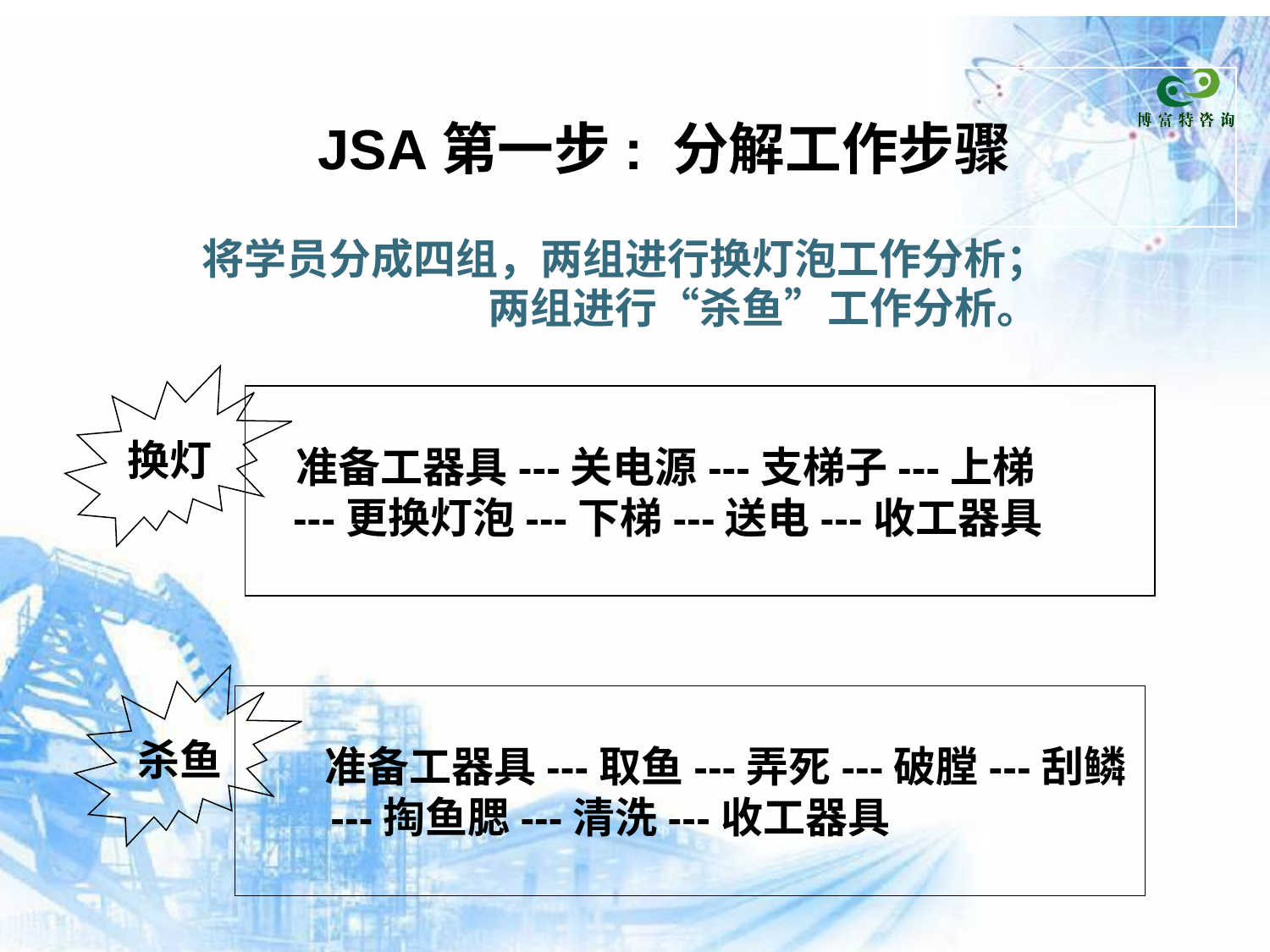

JSA第一步: 分解工作步骤
将学员分成四组，两组进行换灯泡工作分析；
                            两组进行“杀鱼”工作分析。
换灯
   准备工器具---关电源---支梯子---上梯
   ---更换灯泡---下梯---送电---收工器具
杀鱼
       准备工器具---取鱼---弄死---破膛---刮鳞
       ---掏鱼腮---清洗---收工器具